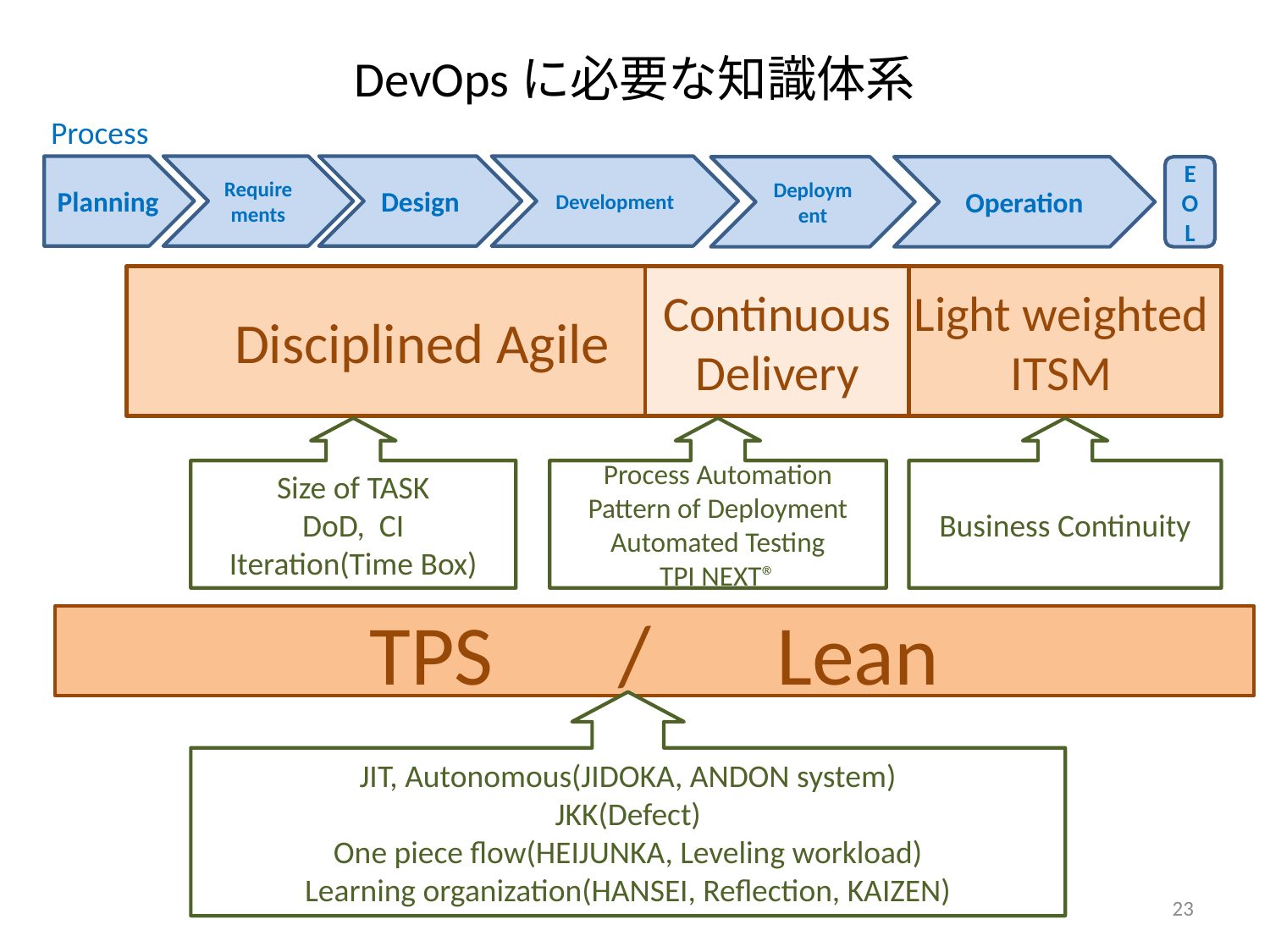

# DevOpsに必要な知識体系
Process
Planning
Requirements
Design
Development
Deployment
Operation
EOL
Disciplined Agile
Continuous Delivery
Light weighted ITSM
Size of TASK
DoD,  CI
Iteration(Time Box)
Process Automation
Pattern of Deployment
Automated Testing
TPI NEXT®
Business Continuity
TPS　/　Lean

JIT, Autonomous(JIDOKA, ANDON system)
JKK(Defect)
One piece flow(HEIJUNKA, Leveling workload)
Learning organization(HANSEI, Reflection, KAIZEN)

Copyrights©2015  SSS Corporation
23